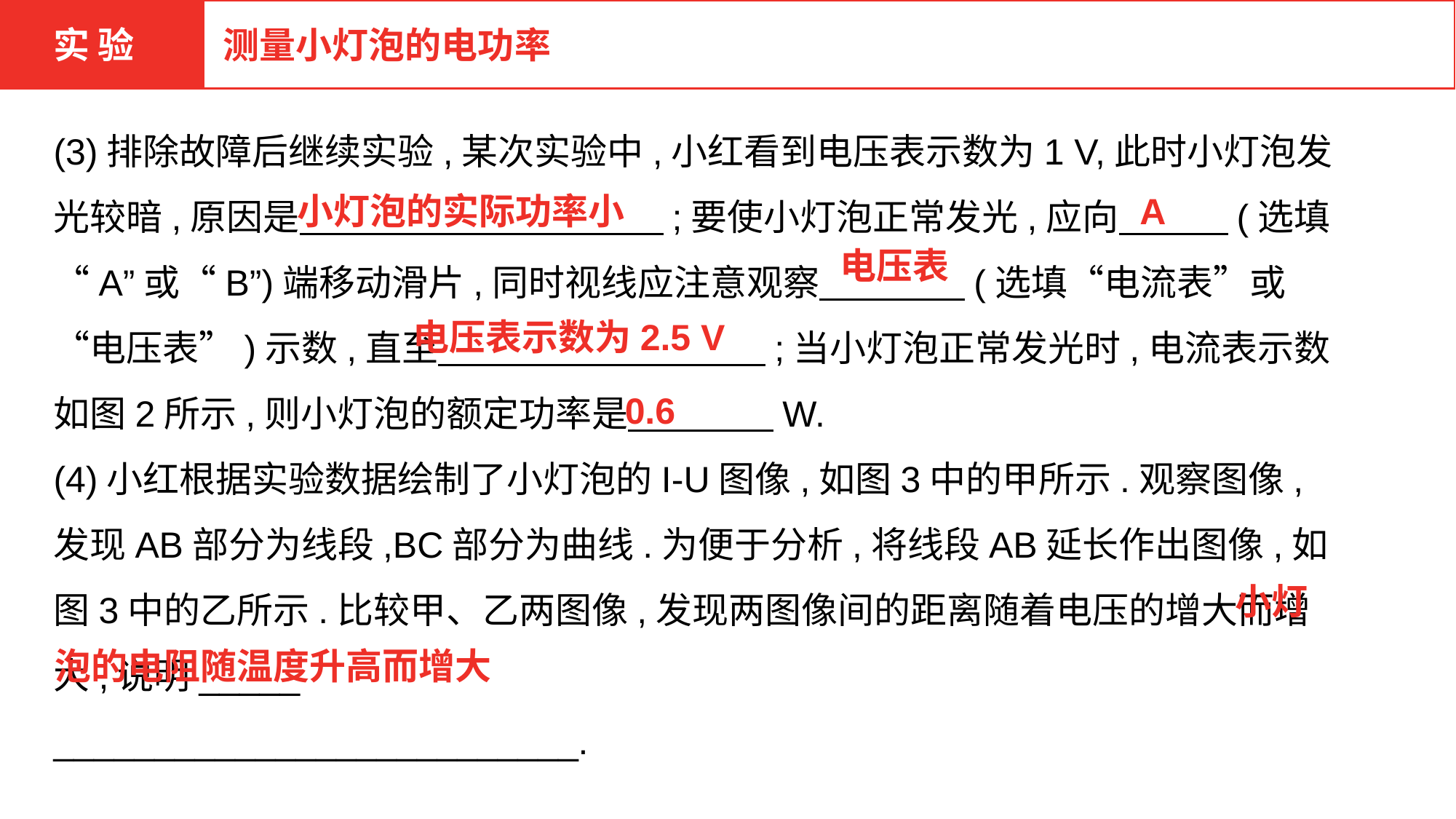

实 验
测量小灯泡的电功率
(3)排除故障后继续实验,某次实验中,小红看到电压表示数为1 V,此时小灯泡发光较暗,原因是　　　　　　　　　　;要使小灯泡正常发光,应向　　　(选填“A”或“B”)端移动滑片,同时视线应注意观察　　　　(选填“电流表”或“电压表”)示数,直至　　　　　　　　　;当小灯泡正常发光时,电流表示数如图2所示,则小灯泡的额定功率是　　　　W.
(4)小红根据实验数据绘制了小灯泡的I-U图像,如图3中的甲所示.观察图像,发现AB部分为线段,BC部分为曲线.为便于分析,将线段AB延长作出图像,如图3中的乙所示.比较甲、乙两图像,发现两图像间的距离随着电压的增大而增大,说明_____
__________________________.

小灯泡的实际功率小
A
电压表
电压表示数为2.5 V
0.6
小灯
泡的电阻随温度升高而增大